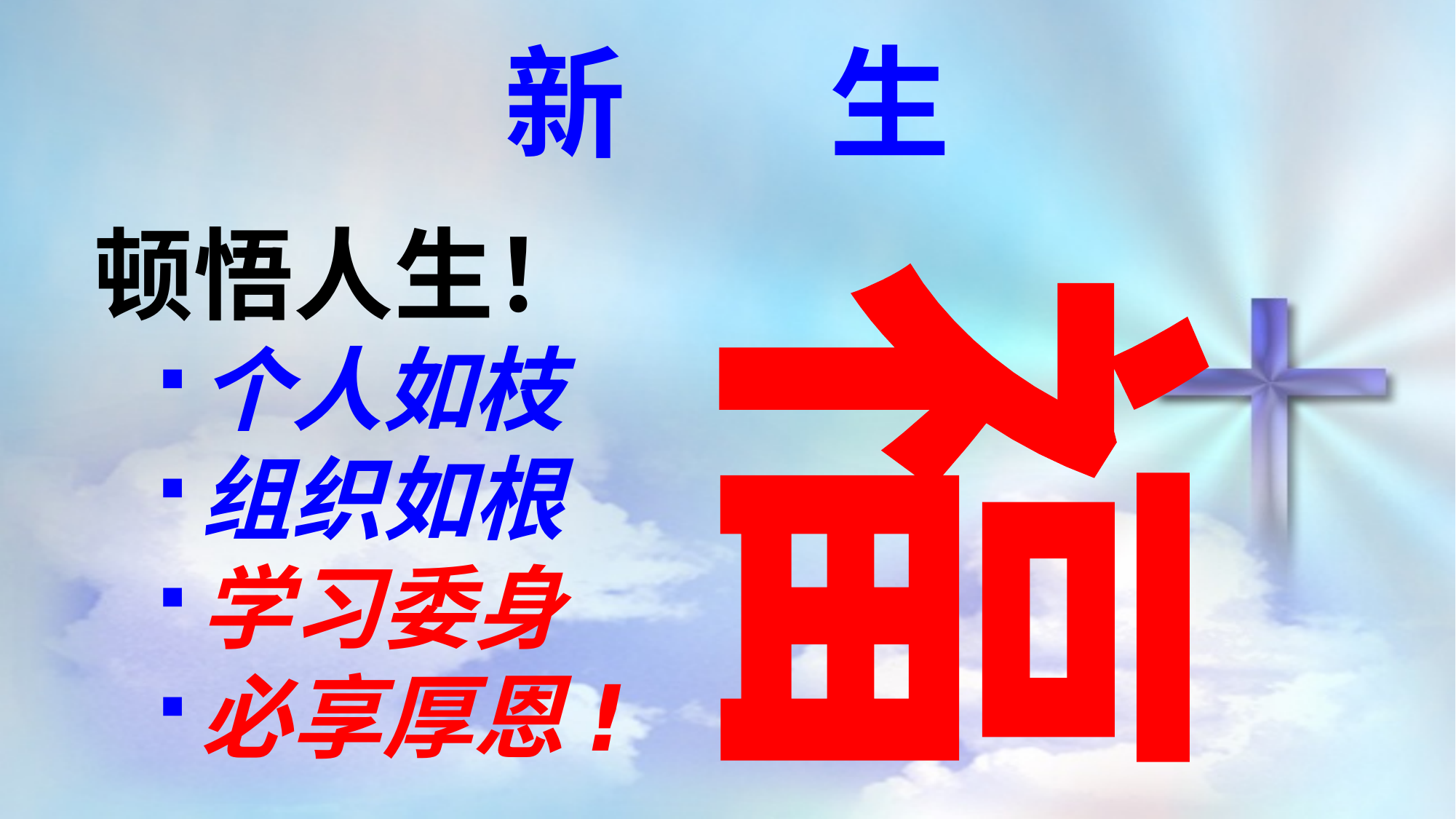

新   生
顿悟人生！
个人如枝
组织如根
学习委身
必享厚恩!
福